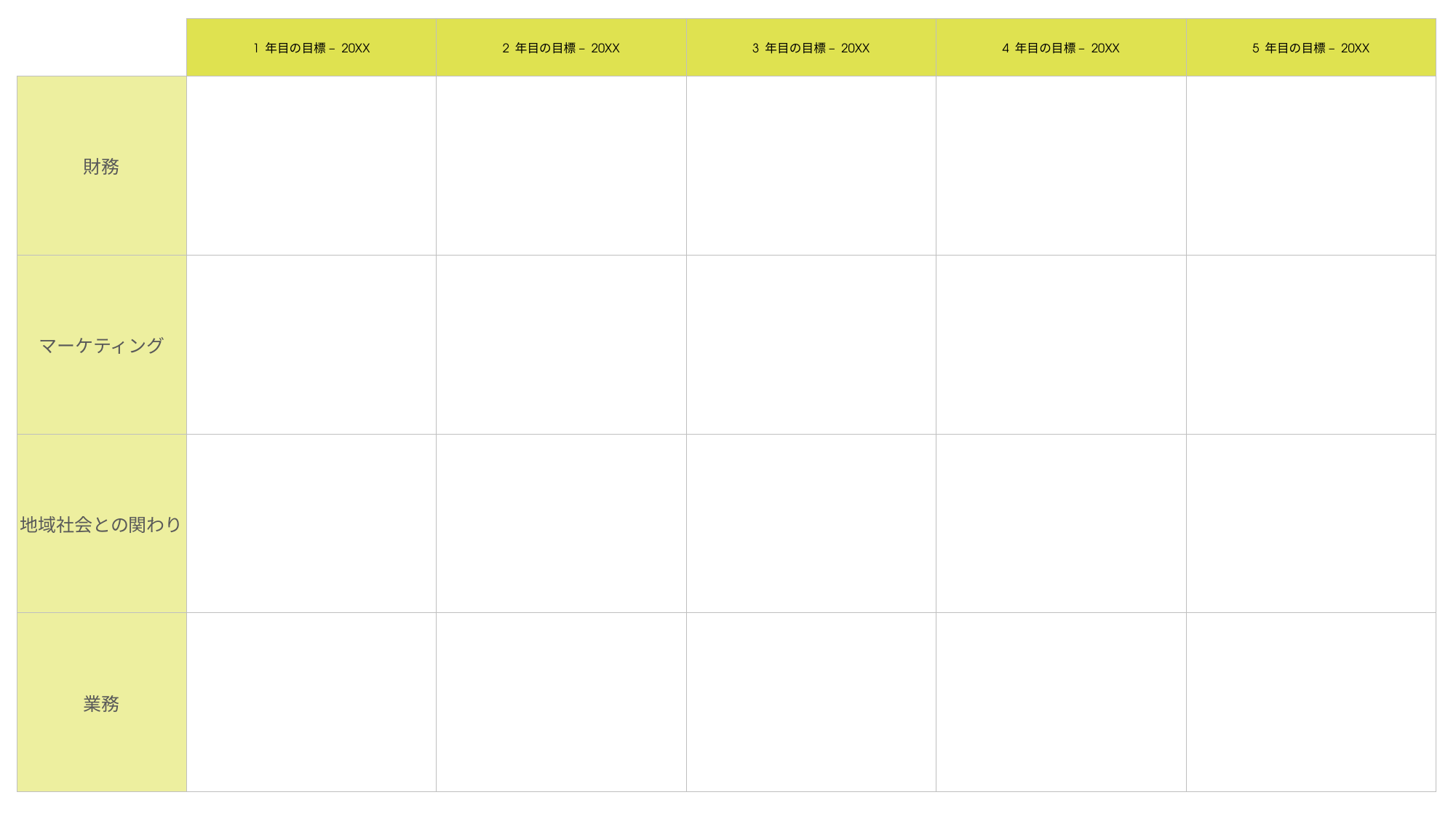

|  | 1 年目の目標 – 20XX | 2 年目の目標 – 20XX | 3 年目の目標 – 20XX | 4 年目の目標 – 20XX | 5 年目の目標 – 20XX |
| --- | --- | --- | --- | --- | --- |
| 財務 |  |  |  |  |  |
| マーケティング |  |  |  |  |  |
| 地域社会との関わり |  |  |  |  |  |
| 業務 |  |  |  |  |  |